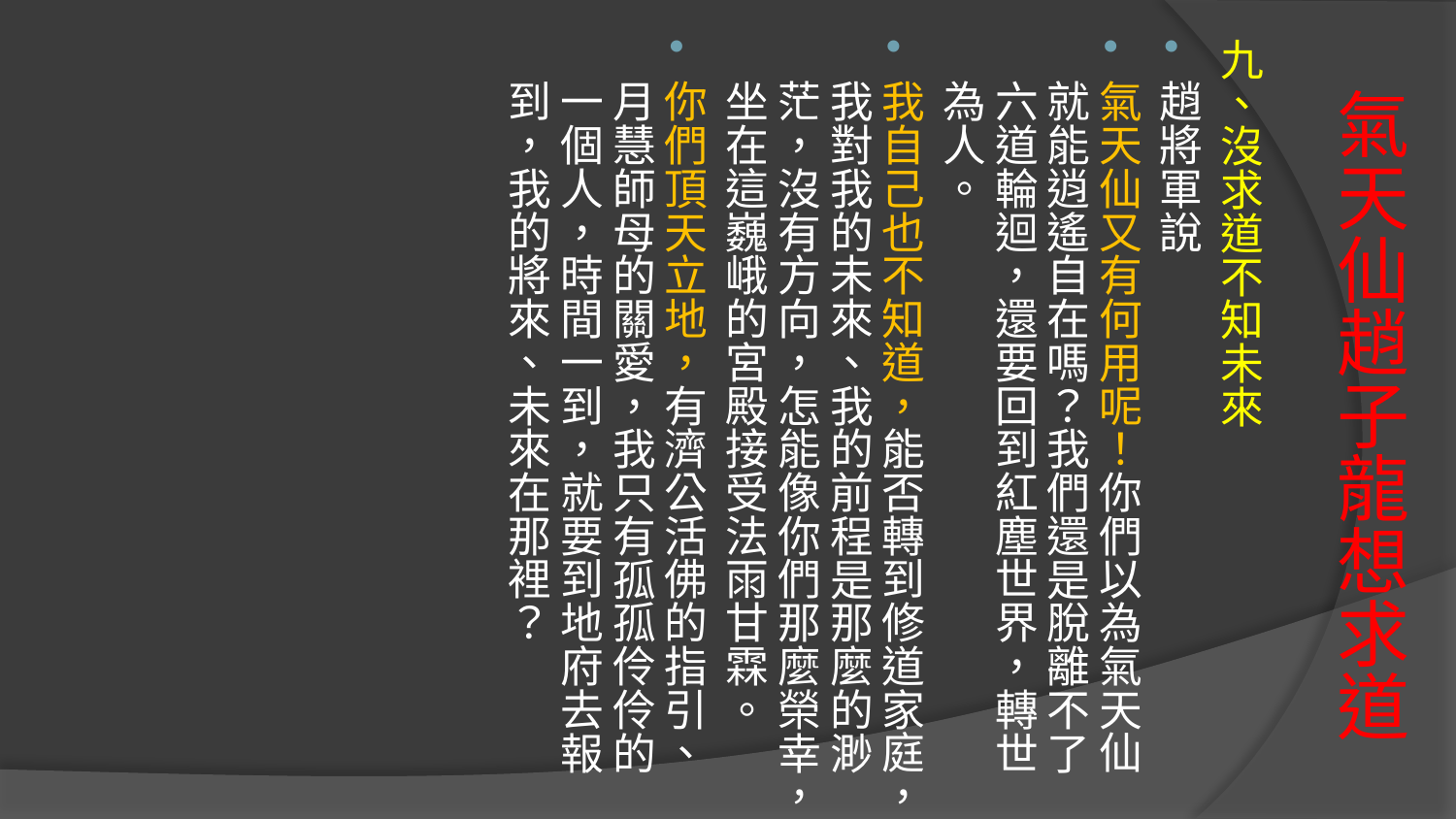

九、沒求道不知未來
趙將軍說
氣天仙又有何用呢！你們以為氣天仙就能逍遙自在嗎？我們還是脫離不了六道輪迴，還要回到紅塵世界，轉世為人。
我自己也不知道，能否轉到修道家庭，我對我的未來、我的前程是那麼的渺茫，沒有方向，怎能像你們那麼榮幸，坐在這巍峨的宮殿接受法雨甘霖。
你們頂天立地，有濟公活佛的指引、月慧師母的關愛，我只有孤孤伶伶的一個人，時間一到，就要到地府去報到，我的將來、未來在那裡？

# 氣天仙趙子龍想求道